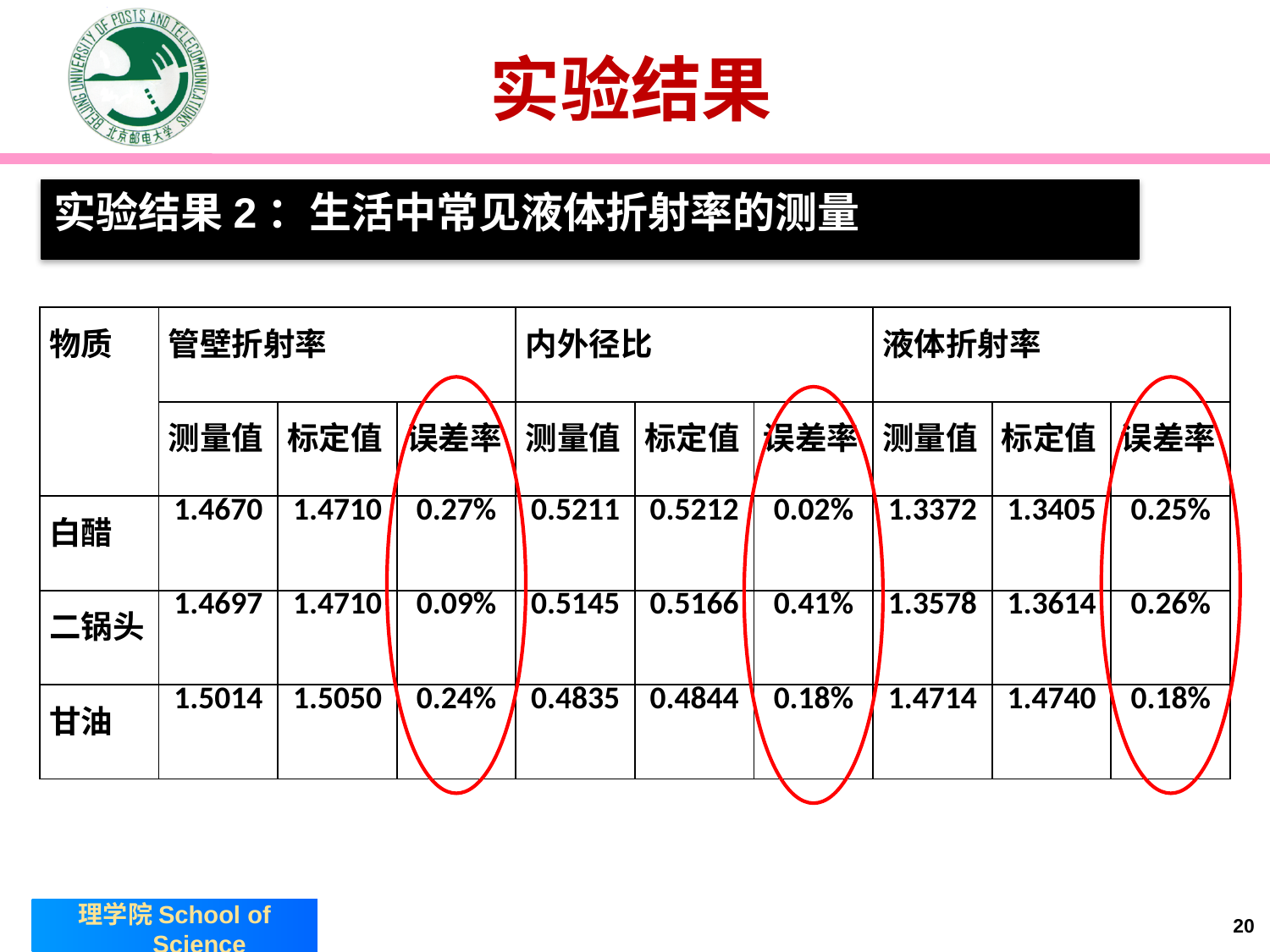

实验结果
实验结果2：生活中常见液体折射率的测量
| 物质 | 管壁折射率 |  |  | 内外径比 |  |  | 液体折射率 |  |  |
| --- | --- | --- | --- | --- | --- | --- | --- | --- | --- |
|  | 测量值 | 标定值 | 误差率 | 测量值 | 标定值 | 误差率 | 测量值 | 标定值 | 误差率 |
| 白醋 | 1.4670 | 1.4710 | 0.27% | 0.5211 | 0.5212 | 0.02% | 1.3372 | 1.3405 | 0.25% |
| 二锅头 | 1.4697 | 1.4710 | 0.09% | 0.5145 | 0.5166 | 0.41% | 1.3578 | 1.3614 | 0.26% |
| 甘油 | 1.5014 | 1.5050 | 0.24% | 0.4835 | 0.4844 | 0.18% | 1.4714 | 1.4740 | 0.18% |